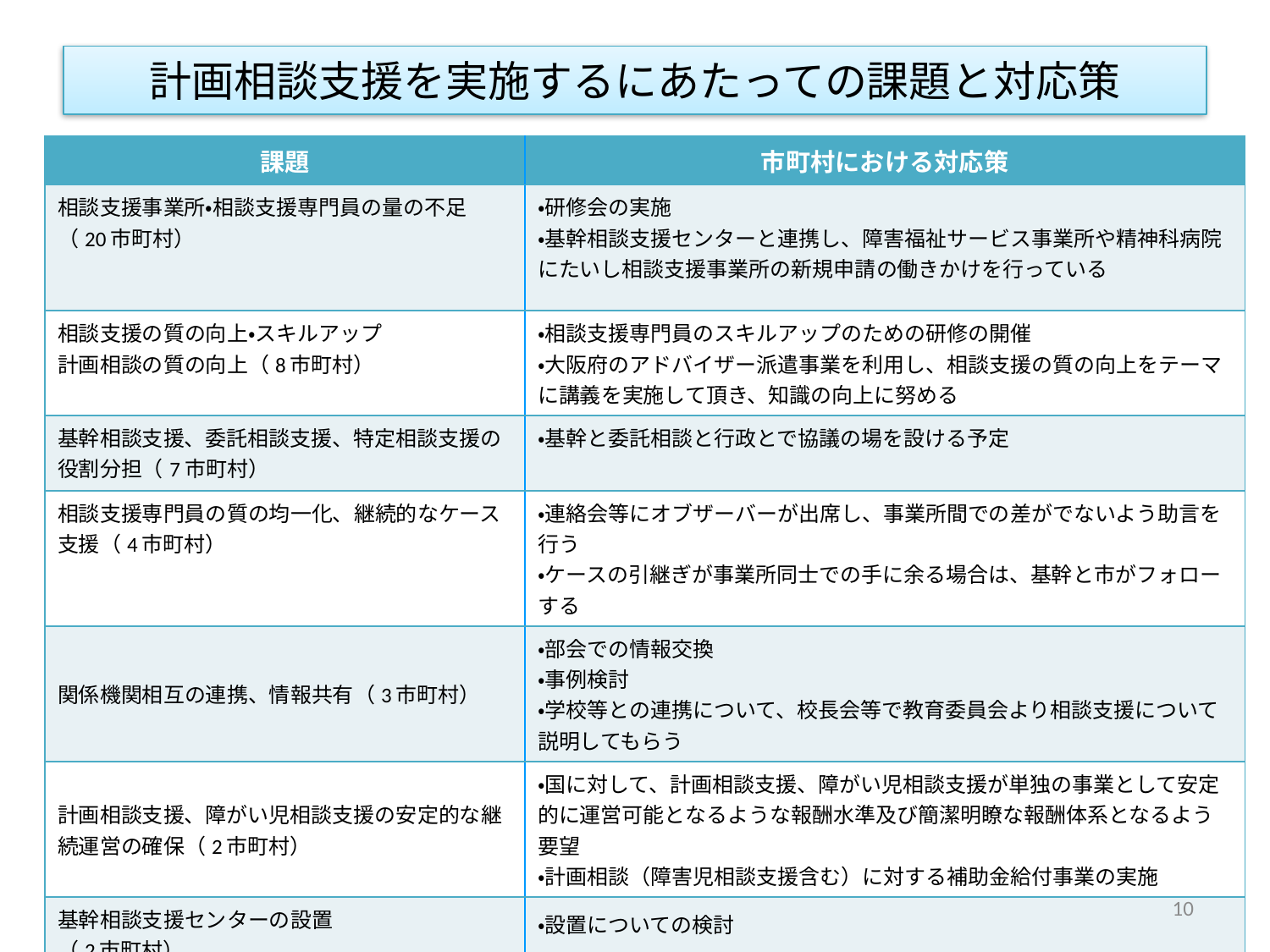

# 計画相談支援を実施するにあたっての課題と対応策
| 課題 | 市町村における対応策 |
| --- | --- |
| 相談支援事業所・相談支援専門員の量の不足 （20市町村） | ・研修会の実施 ・基幹相談支援センターと連携し、障害福祉サービス事業所や精神科病院にたいし相談支援事業所の新規申請の働きかけを行っている |
| 相談支援の質の向上・スキルアップ 計画相談の質の向上（8市町村） | ・相談支援専門員のスキルアップのための研修の開催 ・大阪府のアドバイザー派遣事業を利用し、相談支援の質の向上をテーマに講義を実施して頂き、知識の向上に努める |
| 基幹相談支援、委託相談支援、特定相談支援の役割分担（7市町村） | ・基幹と委託相談と行政とで協議の場を設ける予定 |
| 相談支援専門員の質の均一化、継続的なケース支援（4市町村） | ・連絡会等にオブザーバーが出席し、事業所間での差がでないよう助言を行う ・ケースの引継ぎが事業所同士での手に余る場合は、基幹と市がフォローする |
| 関係機関相互の連携、情報共有（3市町村） | ・部会での情報交換 ・事例検討 ・学校等との連携について、校長会等で教育委員会より相談支援について説明してもらう |
| 計画相談支援、障がい児相談支援の安定的な継続運営の確保（2市町村） | ・国に対して、計画相談支援、障がい児相談支援が単独の事業として安定的に運営可能となるような報酬水準及び簡潔明瞭な報酬体系となるよう要望 ・計画相談（障害児相談支援含む）に対する補助金給付事業の実施 |
| 基幹相談支援センターの設置 （2市町村） | ・設置についての検討 |
| 受け皿となる利用可能な社会資源の拡充 （2市町村） | ・地域自立支援協議会などを通じた社会資源開発・改善の取り組み |
10